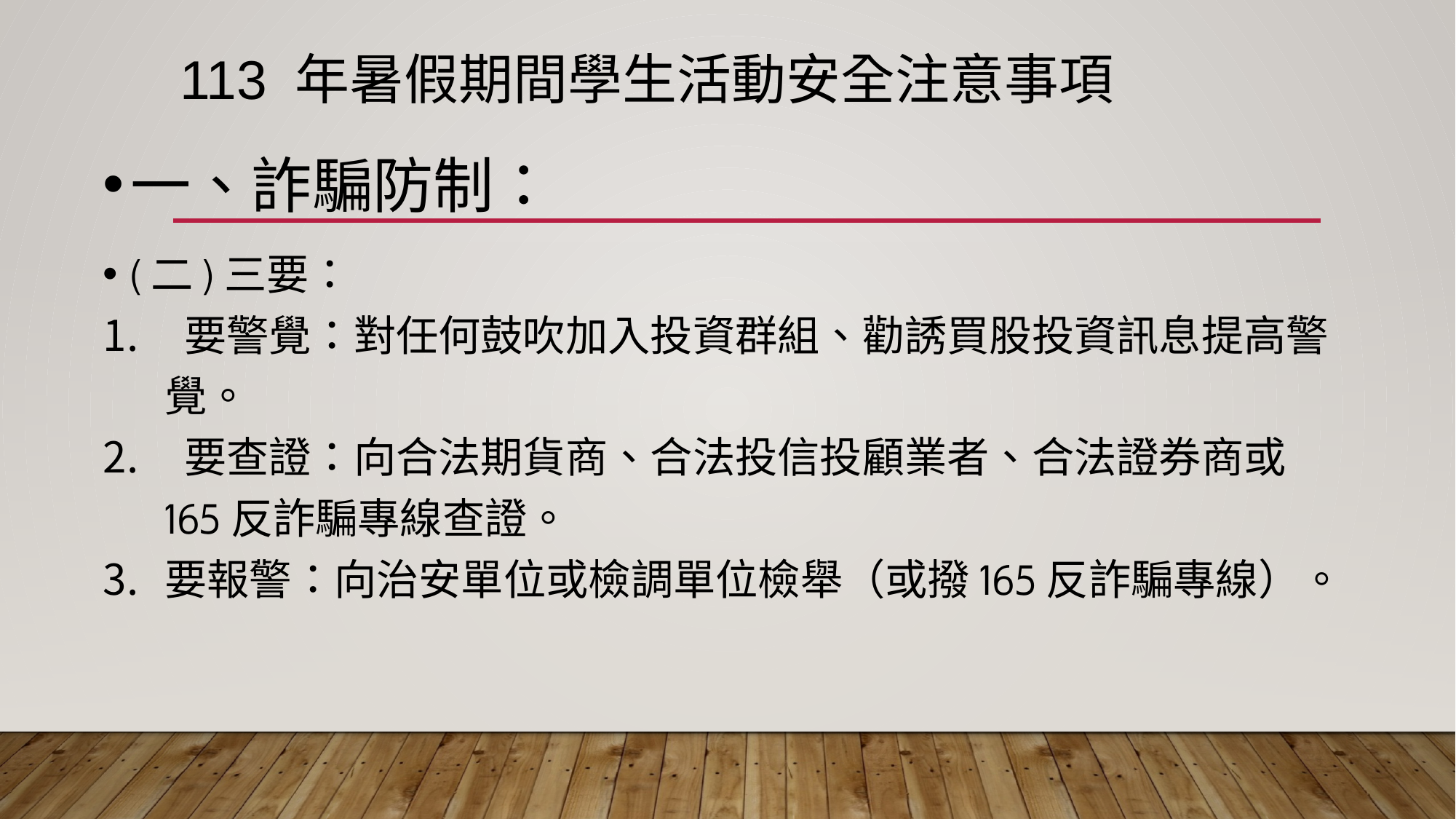

113 年暑假期間學生活動安全注意事項
一、詐騙防制：

(二)三要：
 要警覺：對任何鼓吹加入投資群組、勸誘買股投資訊息提高警覺。
 要查證：向合法期貨商、合法投信投顧業者、合法證券商或165反詐騙專線查證。
要報警：向治安單位或檢調單位檢舉（或撥165反詐騙專線）。